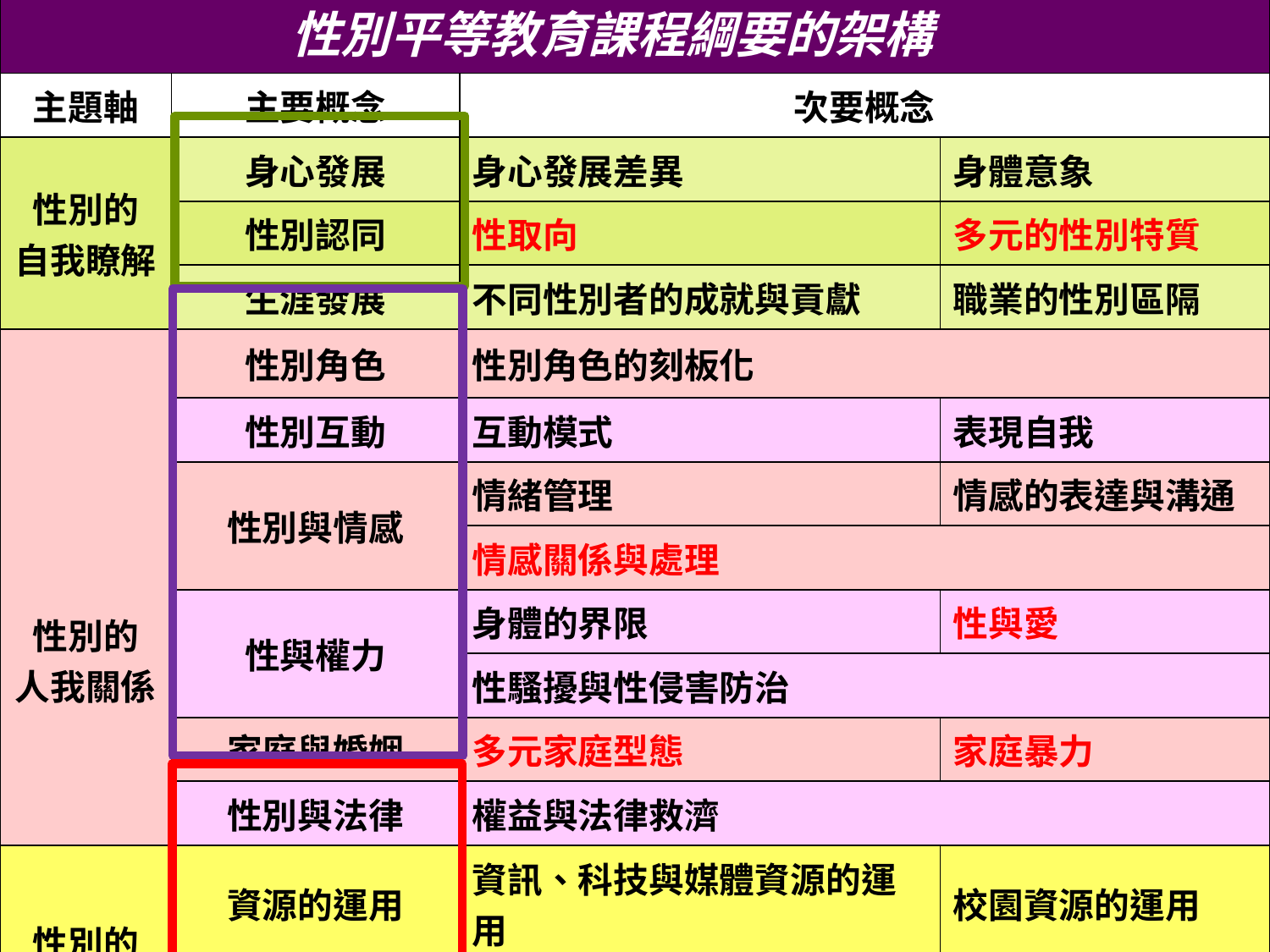

| 性別平等教育課程綱要的架構 |  |  |  |  |
| --- | --- | --- | --- | --- |
| 主題軸 | 主要概念 | 次要概念 |  |  |
| 性別的 自我瞭解 | 身心發展 | 身心發展差異 |  | 身體意象 |
|  | 性別認同 | 性取向 |  | 多元的性別特質 |
|  | 生涯發展 | 不同性別者的成就與貢獻 |  | 職業的性別區隔 |
| 性別的 人我關係 | 性別角色 | 性別角色的刻板化 |  |  |
|  | 性別互動 | 互動模式 |  | 表現自我 |
|  | 性別與情感 | 情緒管理 |  | 情感的表達與溝通 |
|  |  | 情感關係與處理 |  |  |
|  | 性與權力 | 身體的界限 |  | 性與愛 |
|  |  | 性騷擾與性侵害防治 |  |  |
|  | 家庭與婚姻 | 多元家庭型態 |  | 家庭暴力 |
|  | 性別與法律 | 權益與法律救濟 |  |  |
| 性別的 自我突破 | 資源的運用 | 資訊、科技與媒體資源的運用 |  | 校園資源的運用 |
|  | 社會的參與 | 對公共事務的參與 |  |  |
|  | 社會建構的批判 | 社會文化中的性別權力關係 | 多元文化中的性別關係 |  |